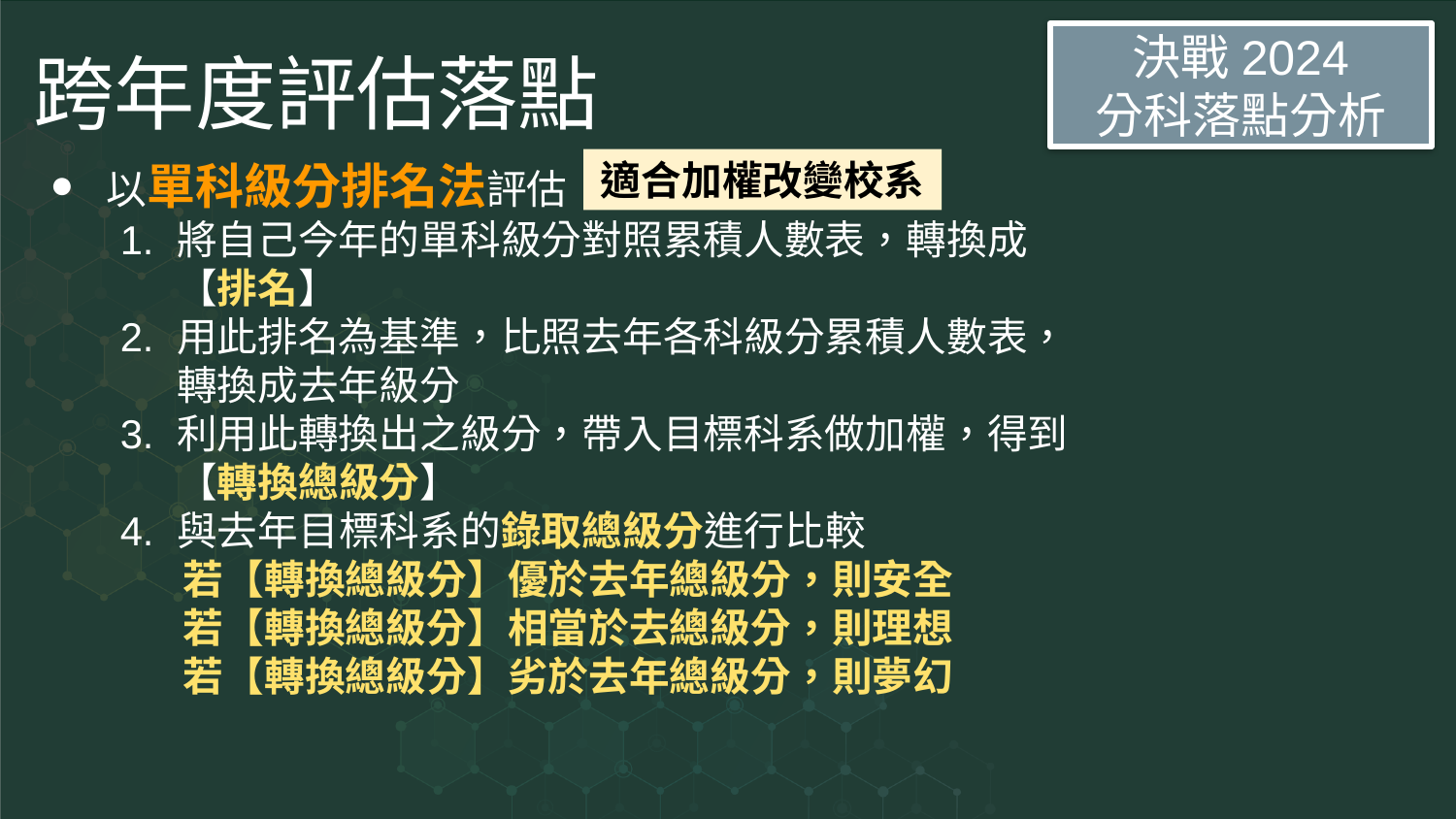

決戰2024
分科落點分析
# 跨年度評估落點

以單科級分排名法評估
將自己今年的單科級分對照累積人數表，轉換成【排名】
用此排名為基準，比照去年各科級分累積人數表，轉換成去年級分
利用此轉換出之級分，帶入目標科系做加權，得到【轉換總級分】
與去年目標科系的錄取總級分進行比較
 若【轉換總級分】優於去年總級分，則安全
 若【轉換總級分】相當於去總級分，則理想
 若【轉換總級分】劣於去年總級分，則夢幻
適合加權改變校系